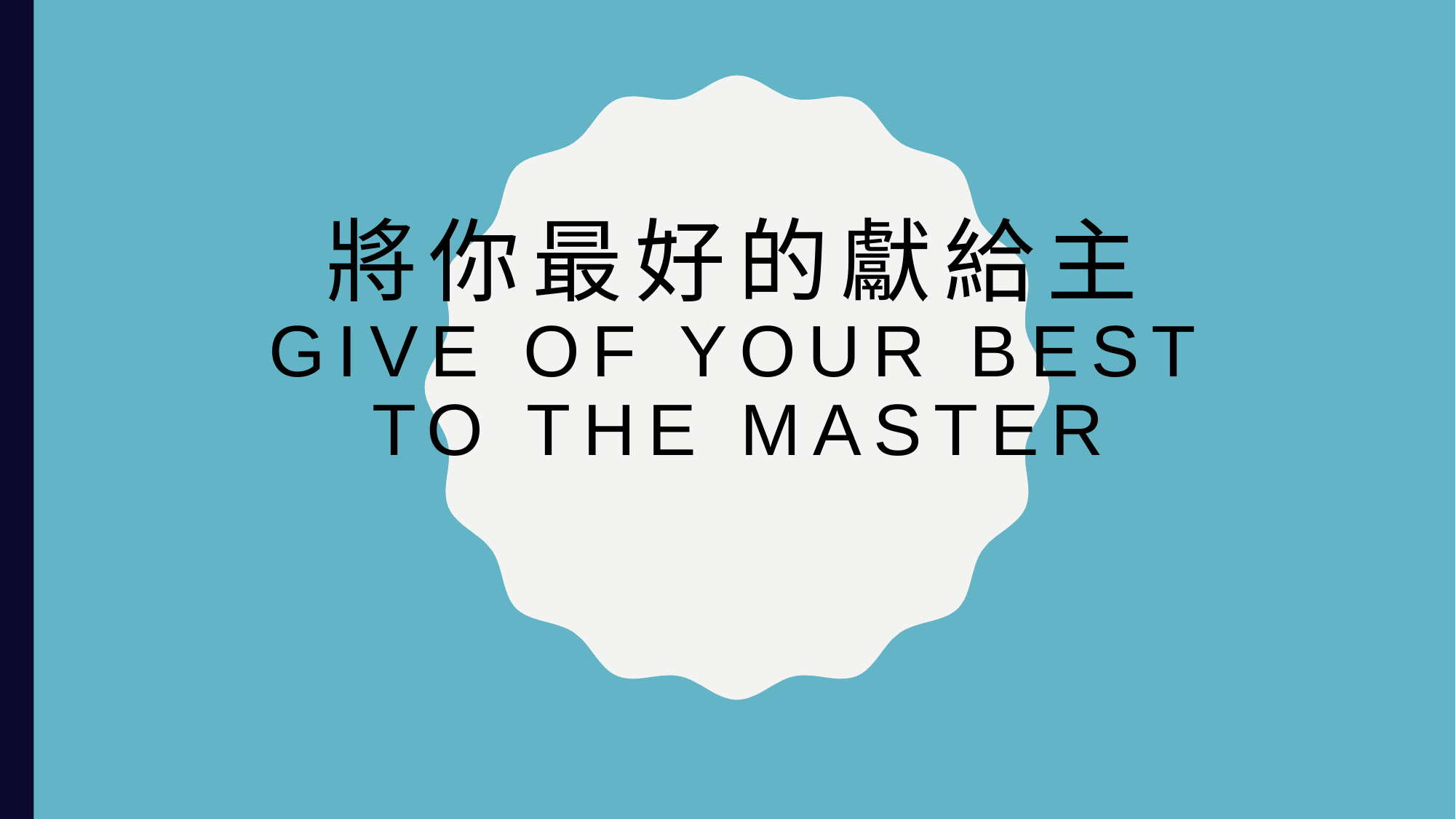

# 將你最好的獻給主 Give of Your Best to the Master